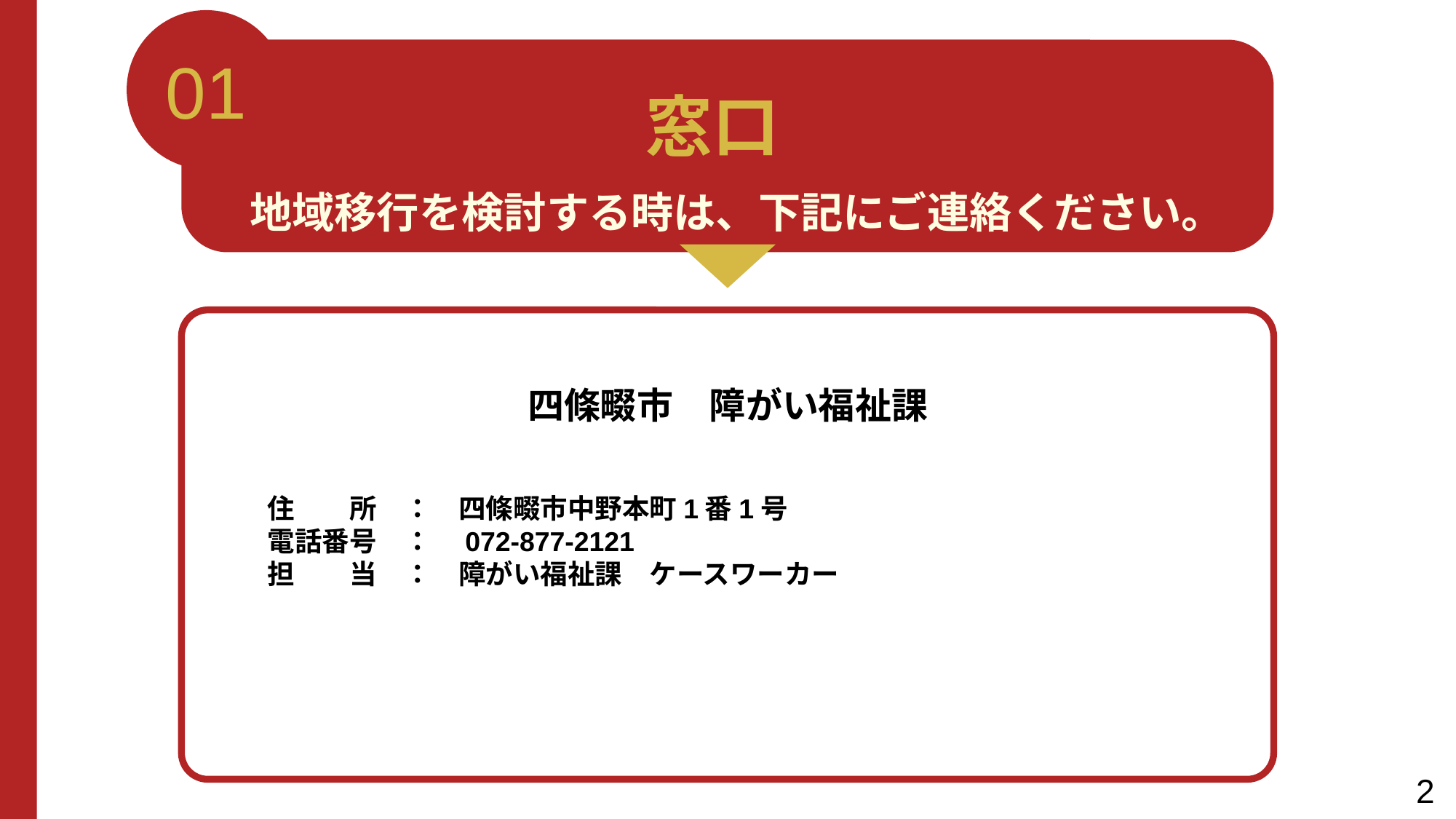

01

窓口
地域移行を検討する時は、下記にご連絡ください。

四條畷市　障がい福祉課

　　
　　住　　所　：　四條畷市中野本町1番1号
　　電話番号　：　072-877-2121
　　担　　当　：　障がい福祉課　ケースワーカー